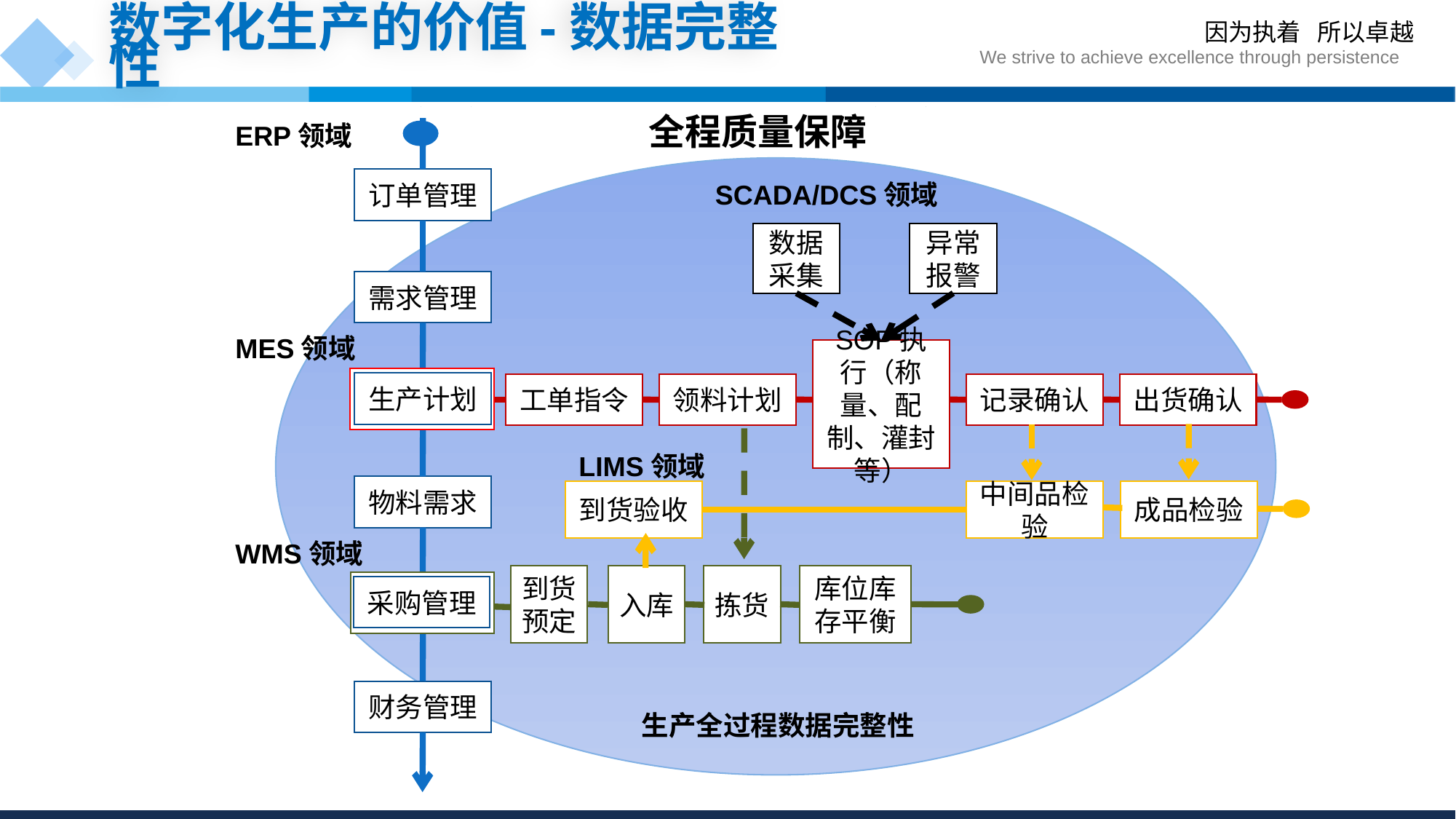

数字化生产的价值-数据完整性
全程质量保障

ERP领域

订单管理
SCADA/DCS领域
数据采集
异常报警
需求管理
MES领域
SOP执行（称量、配制、灌封等）

生产计划
工单指令
领料计划
记录确认
出货确认

LIMS领域
物料需求
到货验收
中间品检验
成品检验

WMS领域
到货预定
入库
拣货
库位库存平衡

采购管理

财务管理
生产全过程数据完整性